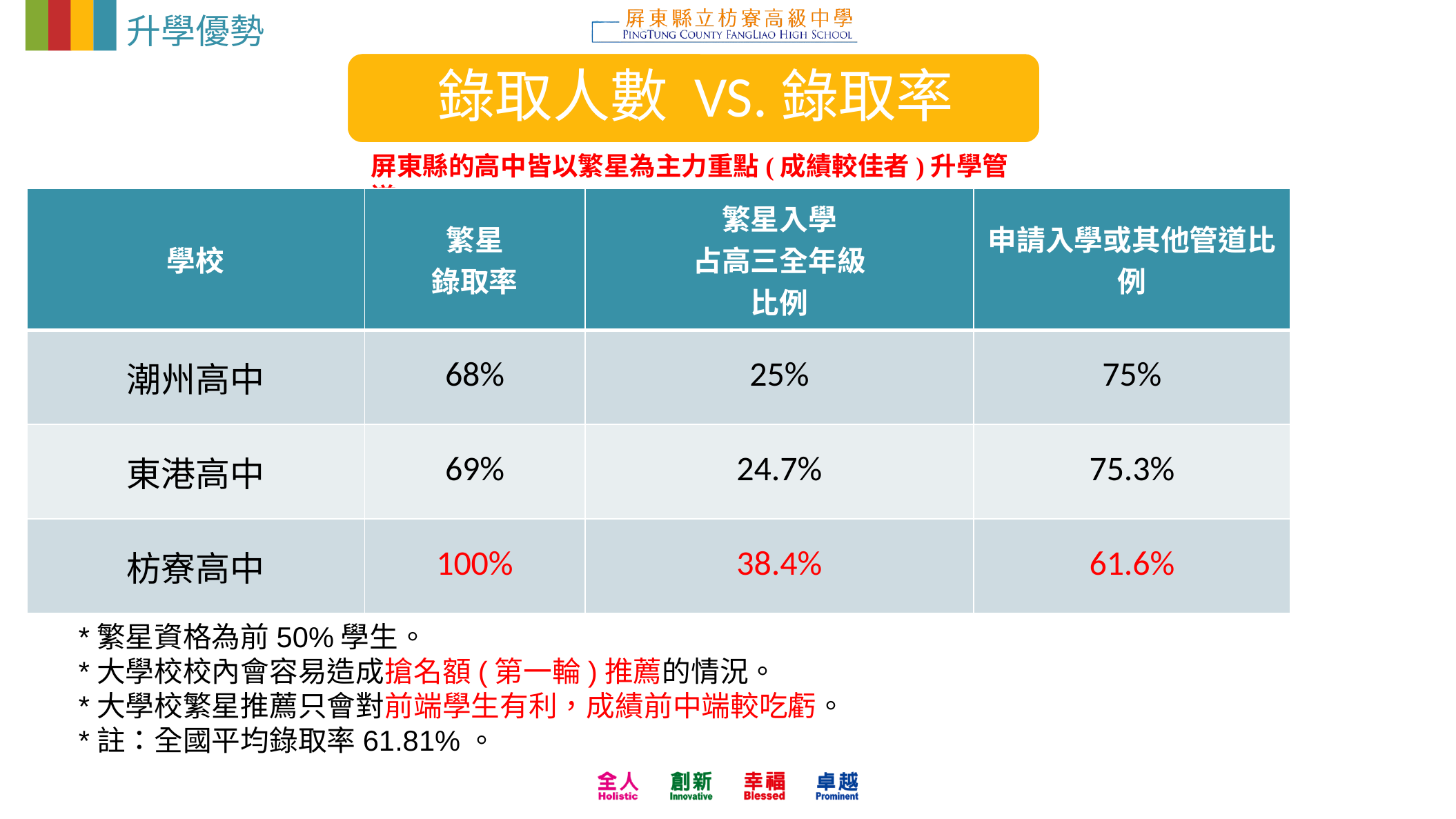

升學優勢
錄取人數 VS.錄取率
屏東縣的高中皆以繁星為主力重點(成績較佳者)升學管道。
| 學校 | 繁星 錄取率 | 繁星入學 占高三全年級 比例 | 申請入學或其他管道比例 |
| --- | --- | --- | --- |
| 潮州高中 | 68% | 25% | 75% |
| 東港高中 | 69% | 24.7% | 75.3% |
| 枋寮高中 | 100% | 38.4% | 61.6% |
*繁星資格為前50%學生。
*大學校校內會容易造成搶名額(第一輪)推薦的情況。
*大學校繁星推薦只會對前端學生有利，成績前中端較吃虧。
*註：全國平均錄取率61.81%。